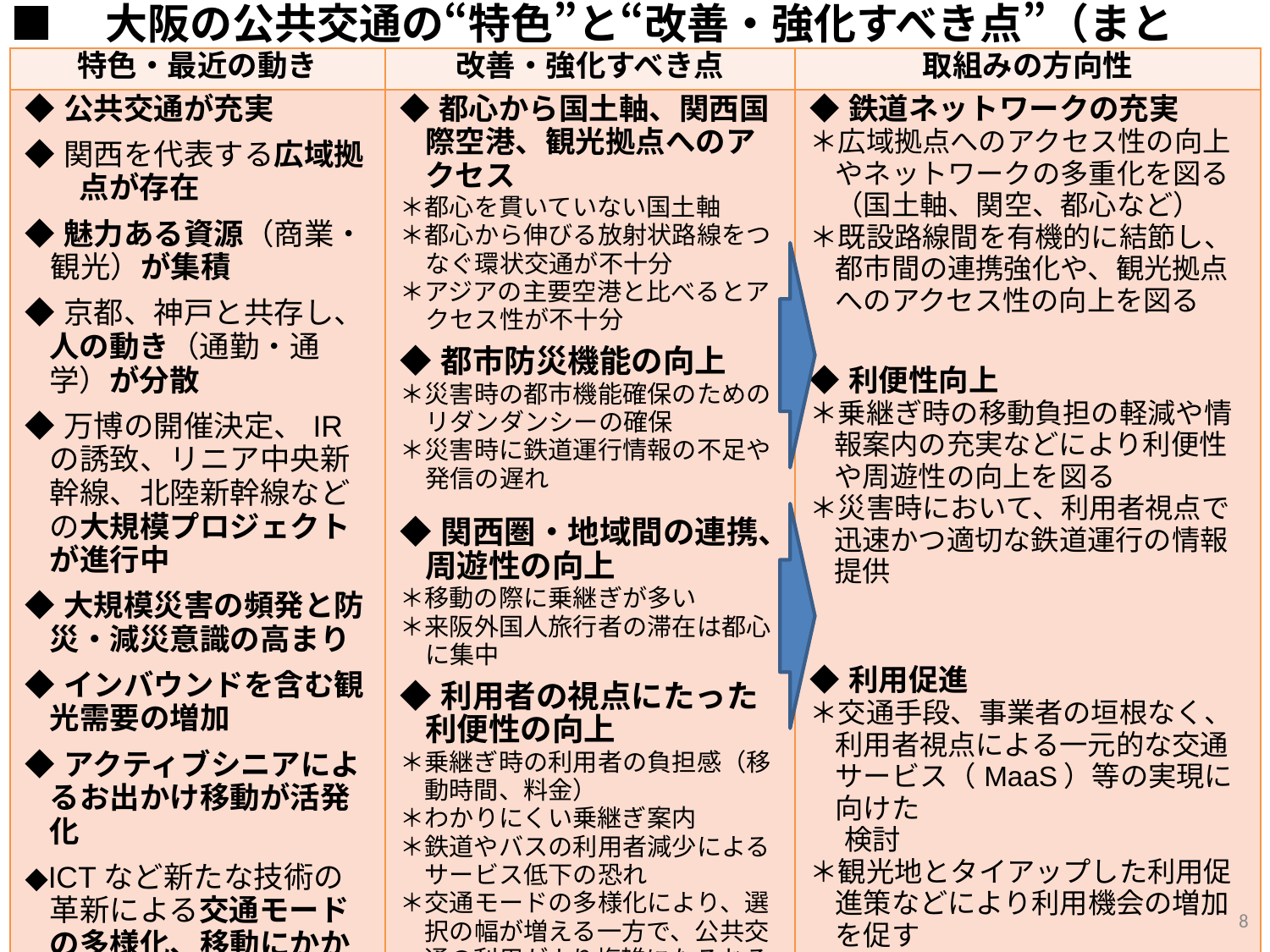

■　大阪の公共交通の“特色”と“改善・強化すべき点”（まとめ）
| 特色・最近の動き | 改善・強化すべき点 | 取組みの方向性 |
| --- | --- | --- |
| ◆公共交通が充実 ◆関西を代表する広域拠　点が存在 ◆魅力ある資源（商業・観光）が集積 ◆京都、神戸と共存し、人の動き（通勤・通学）が分散 ◆万博の開催決定、IRの誘致、リニア中央新幹線、北陸新幹線などの大規模プロジェクトが進行中 ◆大規模災害の頻発と防災・減災意識の高まり ◆インバウンドを含む観光需要の増加 ◆アクティブシニアによるお出かけ移動が活発化 ◆ICTなど新たな技術の革新による交通モードの多様化、移動にかかる選択肢が拡大 | ◆都心から国土軸、関西国際空港、観光拠点へのアクセス ＊都心を貫いていない国土軸 ＊都心から伸びる放射状路線をつなぐ環状交通が不十分 ＊アジアの主要空港と比べるとアクセス性が不十分 ◆都市防災機能の向上 ＊災害時の都市機能確保のためのリダンダンシーの確保 ＊災害時に鉄道運行情報の不足や発信の遅れ ◆関西圏・地域間の連携、周遊性の向上 ＊移動の際に乗継ぎが多い ＊来阪外国人旅行者の滞在は都心に集中 ◆利用者の視点にたった利便性の向上 ＊乗継ぎ時の利用者の負担感（移動時間、料金） ＊わかりにくい乗継ぎ案内 ＊鉄道やバスの利用者減少によるサービス低下の恐れ ＊交通モードの多様化により、選択の幅が増える一方で、公共交通の利用がより複雑になるおそれ | ◆鉄道ネットワークの充実 ＊広域拠点へのアクセス性の向上やネットワークの多重化を図る（国土軸、関空、都心など） ＊既設路線間を有機的に結節し、都市間の連携強化や、観光拠点へのアクセス性の向上を図る ◆利便性向上 ＊乗継ぎ時の移動負担の軽減や情報案内の充実などにより利便性や周遊性の向上を図る ＊災害時において、利用者視点で迅速かつ適切な鉄道運行の情報提供 ◆利用促進 ＊交通手段、事業者の垣根なく、利用者視点による一元的な交通サービス（MaaS）等の実現に向けた 　 検討 ＊観光地とタイアップした利用促進策などにより利用機会の増加を促す |

8